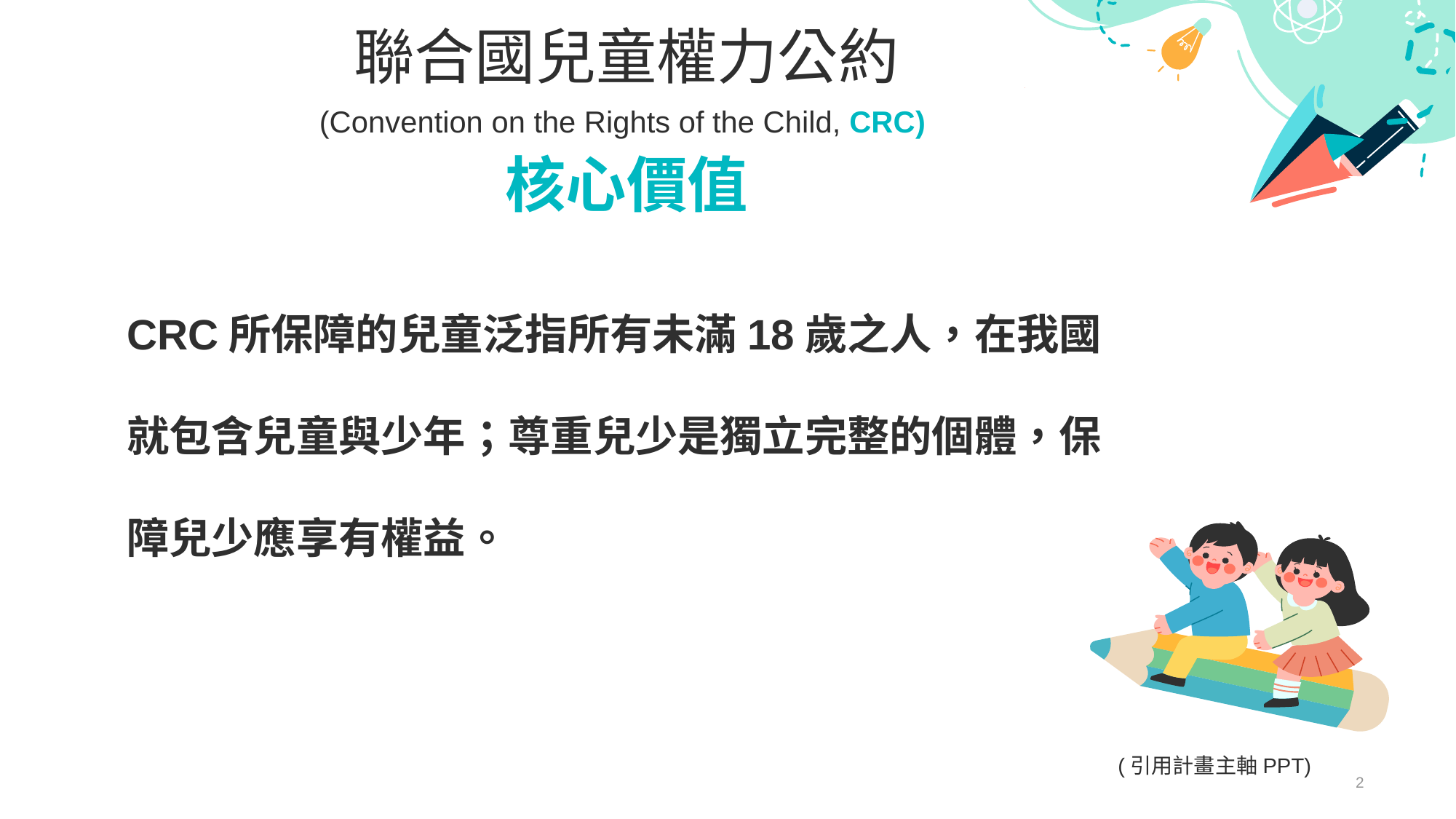

聯合國兒童權力公約
(Convention on the Rights of the Child, CRC)
核心價值
CRC所保障的兒童泛指所有未滿18歲之人，在我國就包含兒童與少年；尊重兒少是獨立完整的個體，保障兒少應享有權益。

(引用計畫主軸PPT)
2